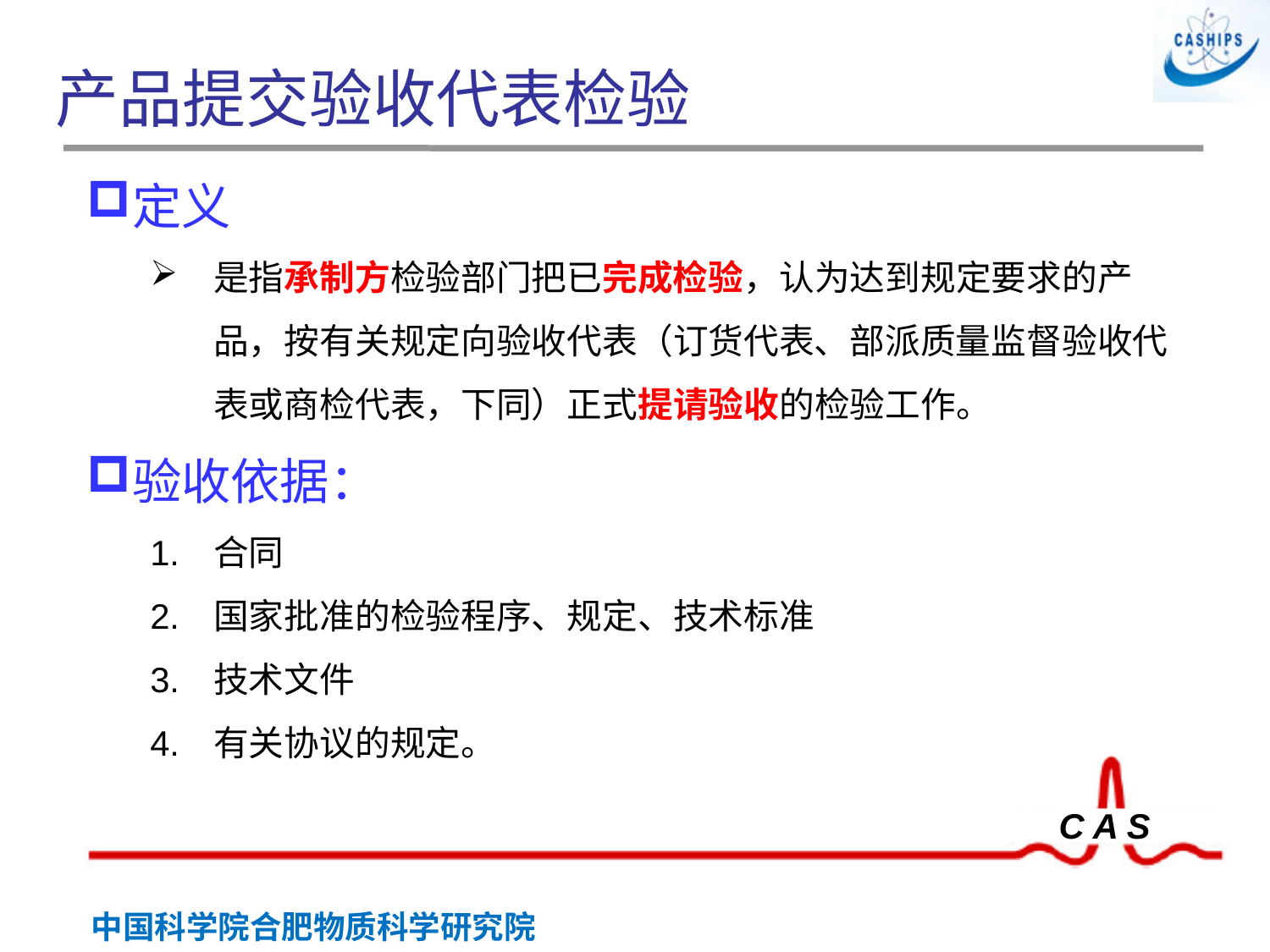

# 产品提交验收代表检验
定义
是指承制方检验部门把已完成检验，认为达到规定要求的产品，按有关规定向验收代表（订货代表、部派质量监督验收代表或商检代表，下同）正式提请验收的检验工作。

验收依据：
合同
国家批准的检验程序、规定、技术标准
技术文件
有关协议的规定。
  胶印章
钢印章
封印章